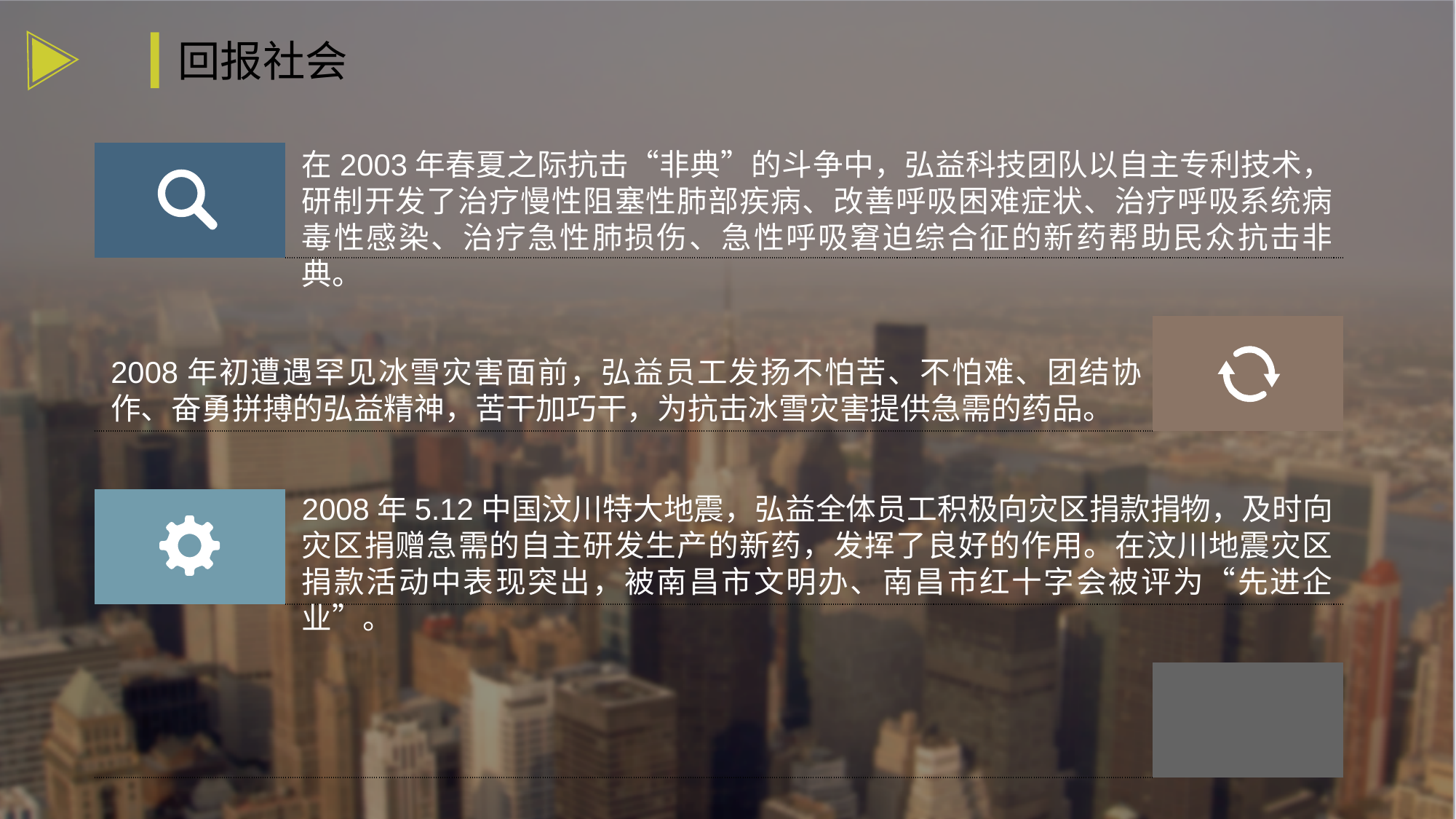

回报社会

在2003年春夏之际抗击“非典”的斗争中，弘益科技团队以自主专利技术，研制开发了治疗慢性阻塞性肺部疾病、改善呼吸困难症状、治疗呼吸系统病毒性感染、治疗急性肺损伤、急性呼吸窘迫综合征的新药帮助民众抗击非典。
|  |  |  |
| --- | --- | --- |
|  |  |  |
|  |  |  |
|  |  |  |
|  |  |  |
|  |  |  |
|  |  |  |

2008年初遭遇罕见冰雪灾害面前，弘益员工发扬不怕苦、不怕难、团结协作、奋勇拼搏的弘益精神，苦干加巧干，为抗击冰雪灾害提供急需的药品。
2008年5.12中国汶川特大地震，弘益全体员工积极向灾区捐款捐物，及时向灾区捐赠急需的自主研发生产的新药，发挥了良好的作用。在汶川地震灾区捐款活动中表现突出，被南昌市文明办、南昌市红十字会被评为“先进企业”。